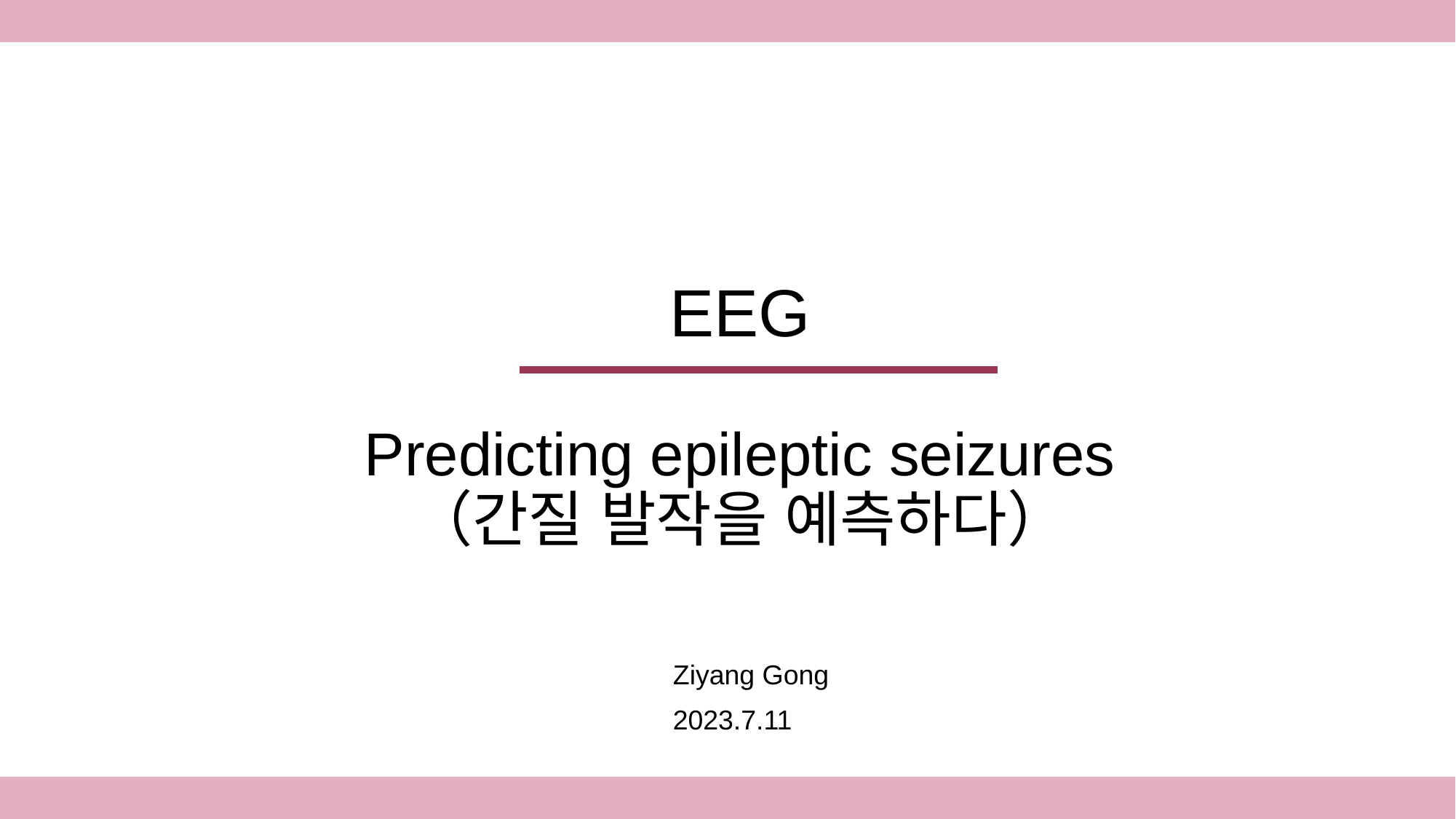

# EEG Predicting epileptic seizures （간질 발작을 예측하다）
Ziyang Gong
2023.7.11